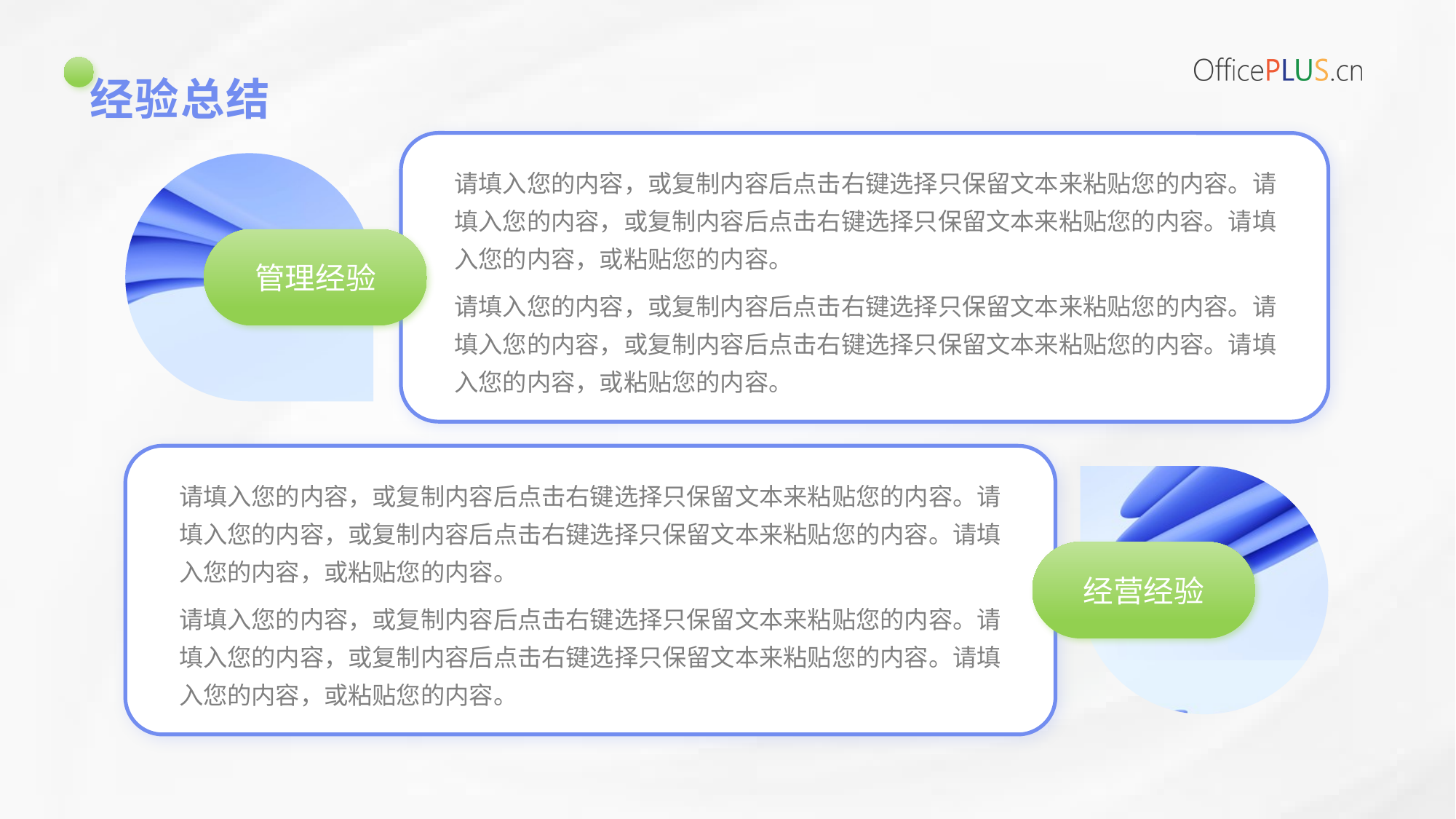

# 经验总结

请填入您的内容，或复制内容后点击右键选择只保留文本来粘贴您的内容。请填入您的内容，或复制内容后点击右键选择只保留文本来粘贴您的内容。请填入您的内容，或粘贴您的内容。
管理经验
请填入您的内容，或复制内容后点击右键选择只保留文本来粘贴您的内容。请填入您的内容，或复制内容后点击右键选择只保留文本来粘贴您的内容。请填入您的内容，或粘贴您的内容。

请填入您的内容，或复制内容后点击右键选择只保留文本来粘贴您的内容。请填入您的内容，或复制内容后点击右键选择只保留文本来粘贴您的内容。请填入您的内容，或粘贴您的内容。
经营经验
请填入您的内容，或复制内容后点击右键选择只保留文本来粘贴您的内容。请填入您的内容，或复制内容后点击右键选择只保留文本来粘贴您的内容。请填入您的内容，或粘贴您的内容。